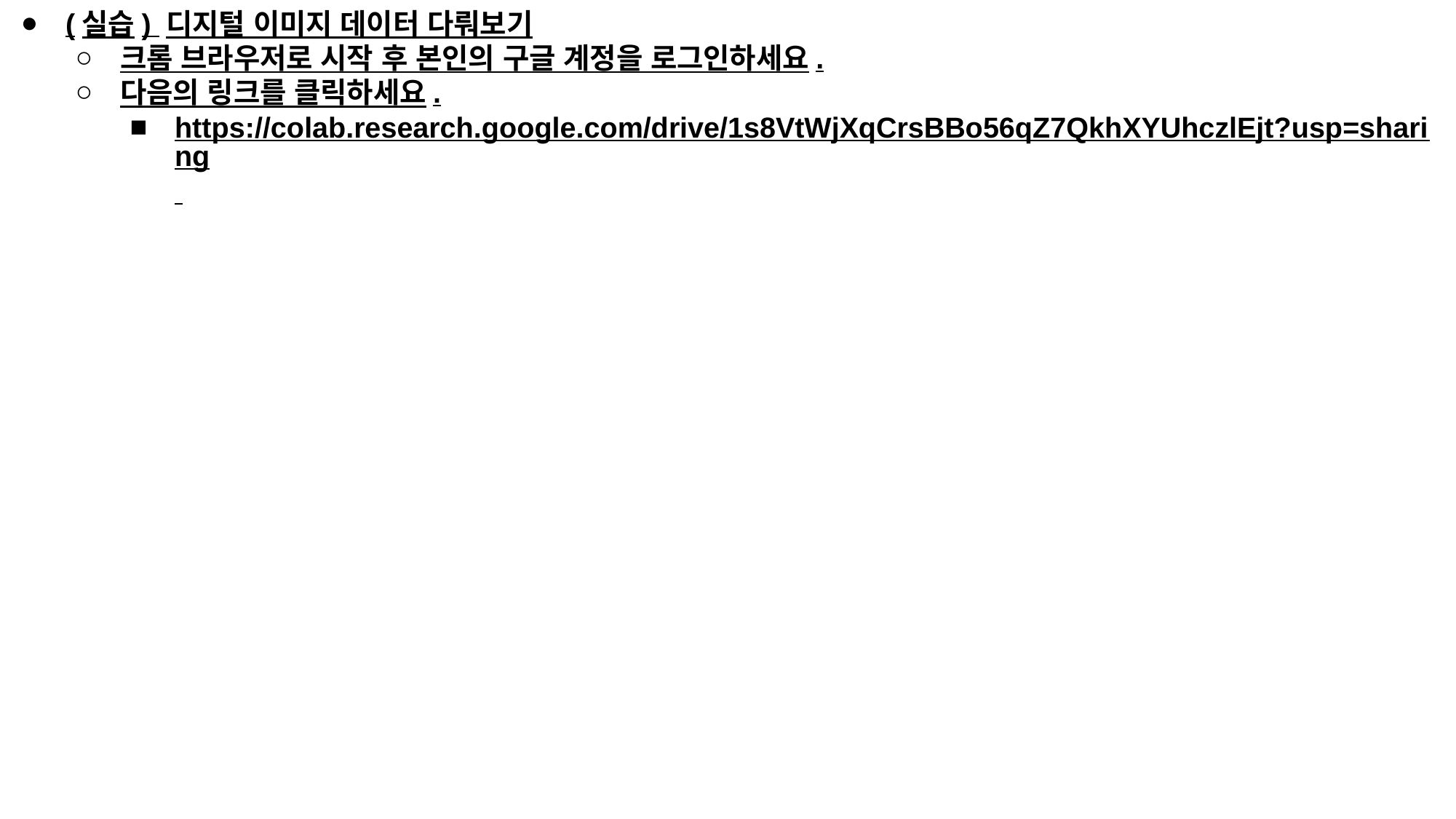

(실습) 디지털 이미지 데이터 다뤄보기
크롬 브라우저로 시작 후 본인의 구글 계정을 로그인하세요.
다음의 링크를 클릭하세요.
https://colab.research.google.com/drive/1s8VtWjXqCrsBBo56qZ7QkhXYUhczlEjt?usp=sharing